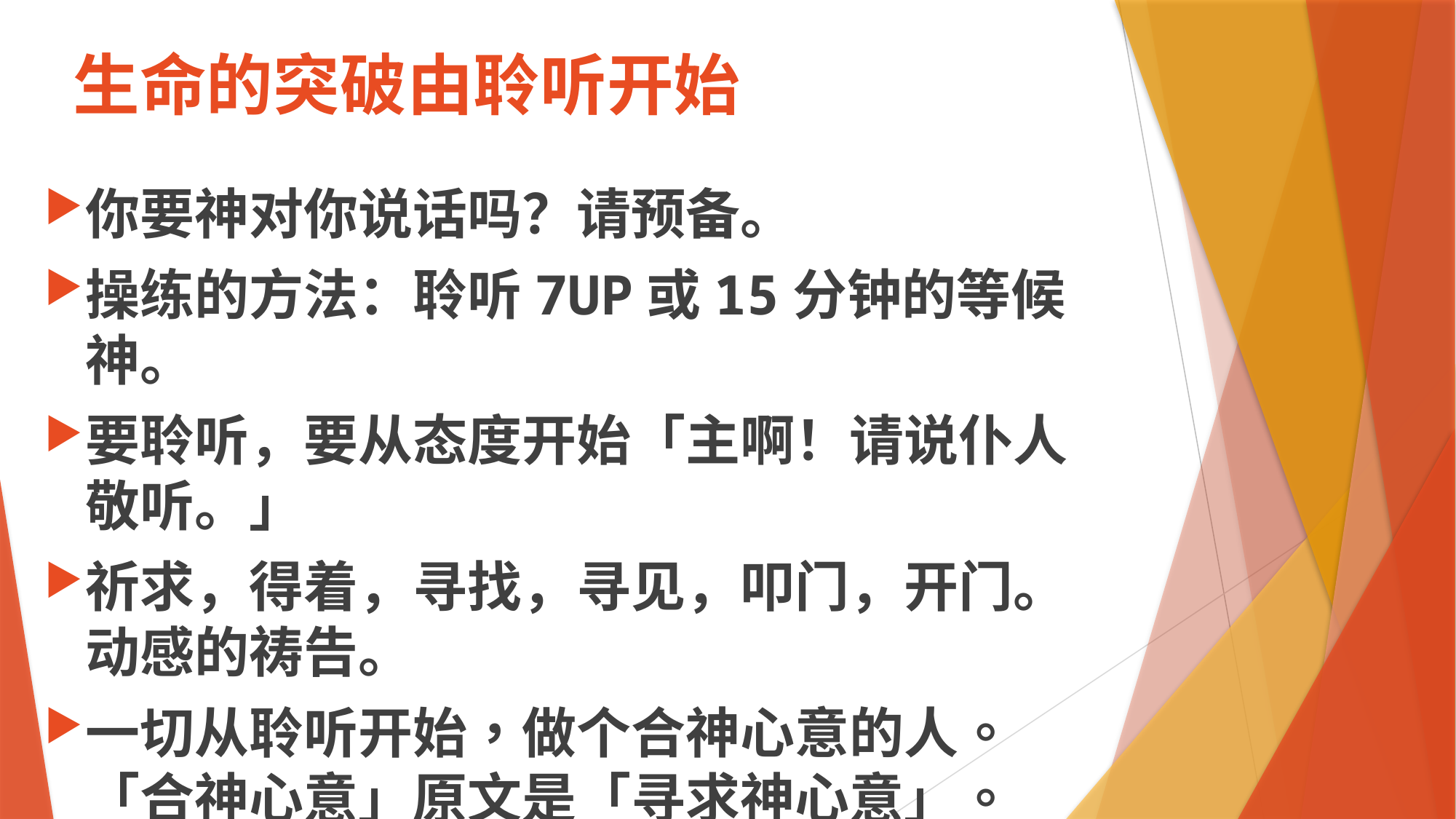

# 生命的突破由聆听开始
你要神对你说话吗？请预备。
操练的方法：聆听7UP或15分钟的等候神。
要聆听，要从态度开始「主啊！请说仆人敬听。」
祈求，得着，寻找，寻见，叩门，开门。动感的祷告。
一切从聆听开始，做个合神心意的人。「合神心意」原文是「寻求神心意」。